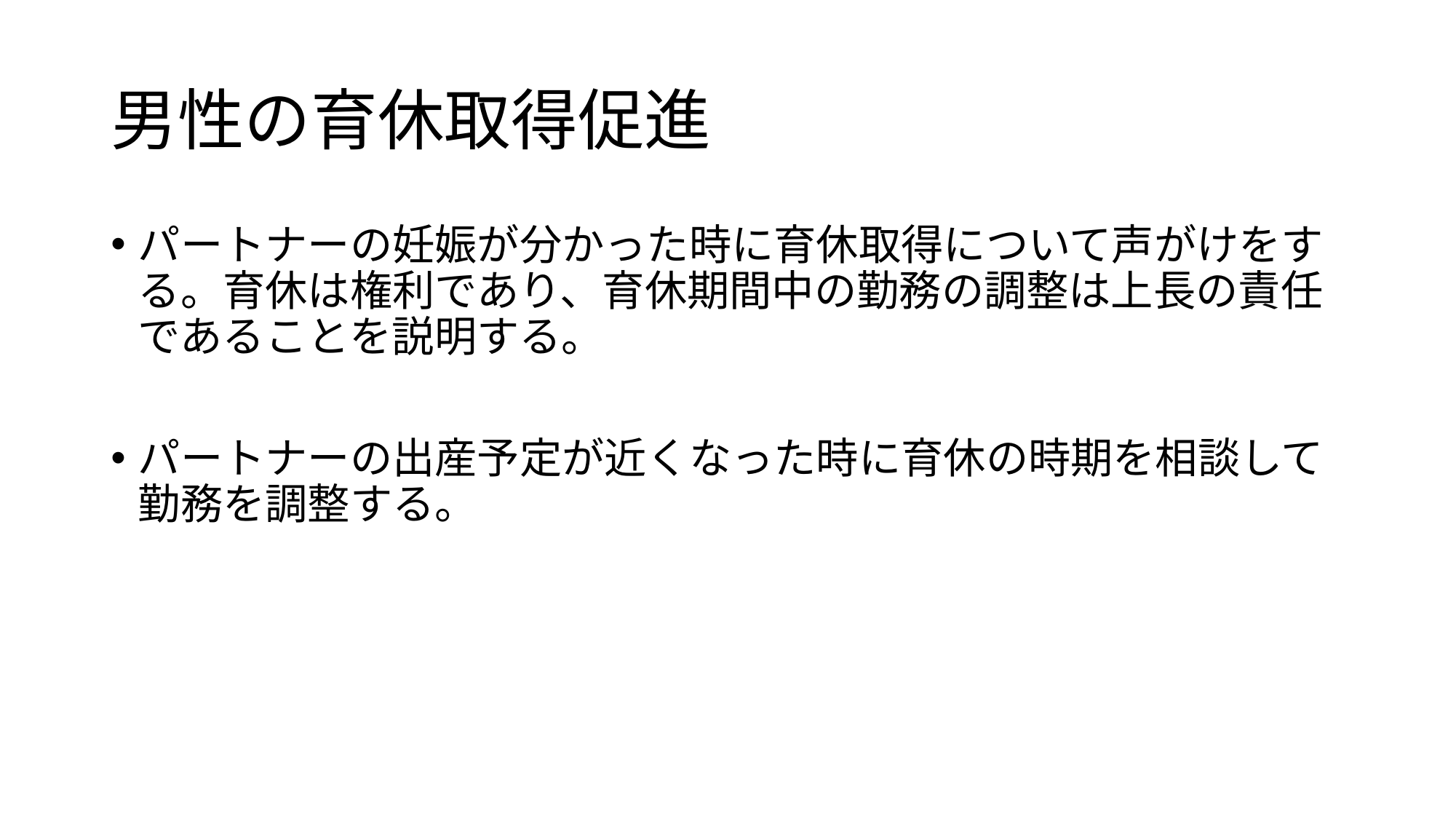

# 男性の育休取得促進
パートナーの妊娠が分かった時に育休取得について声がけをする。育休は権利であり、育休期間中の勤務の調整は上長の責任であることを説明する。

パートナーの出産予定が近くなった時に育休の時期を相談して勤務を調整する。